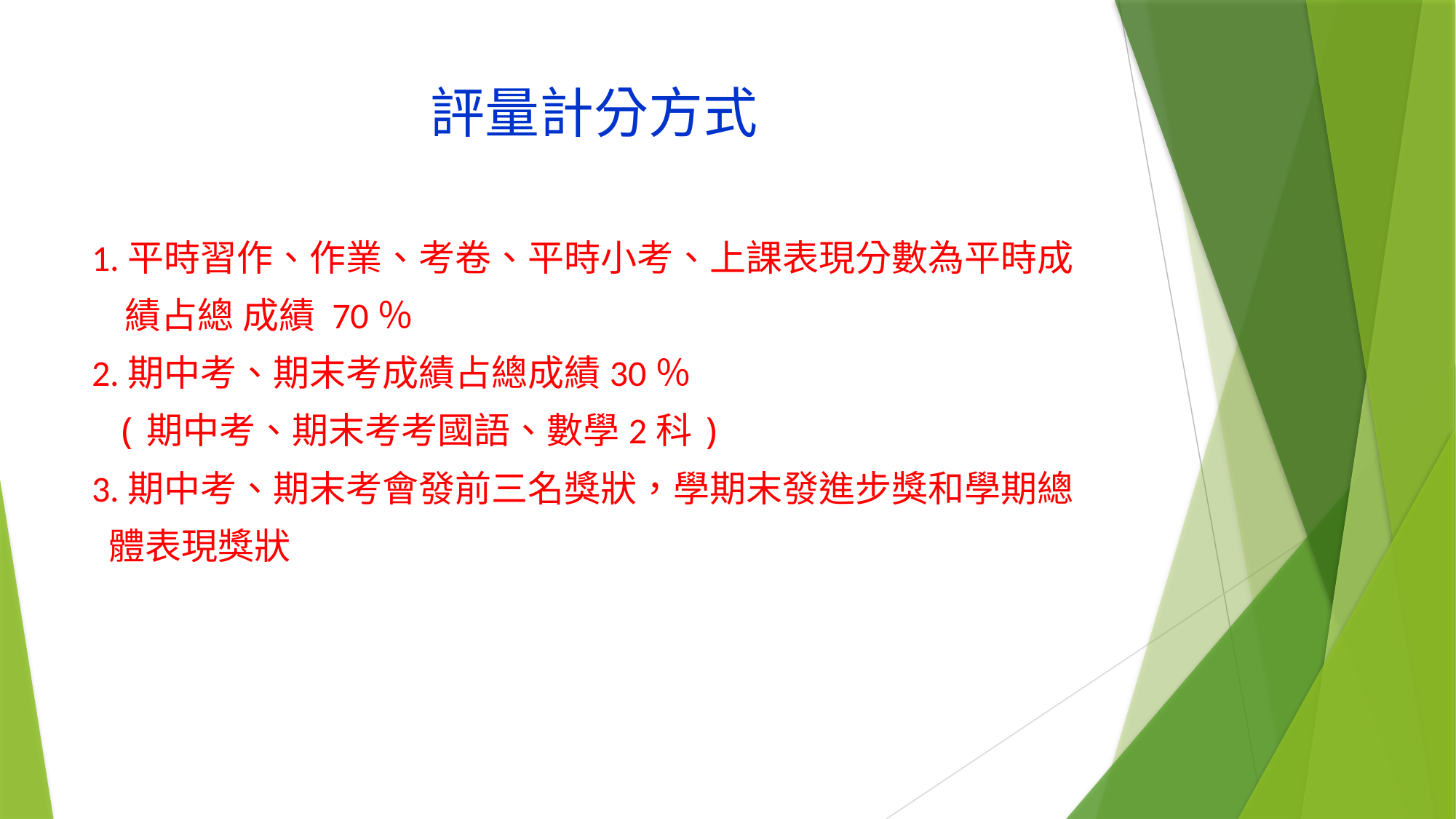

# 評量計分方式
1.平時習作、作業、考卷、平時小考、上課表現分數為平時成
   績占總 成績 70％
2.期中考、期末考成績占總成績30％
   (期中考、期末考考國語、數學2科)
3.期中考、期末考會發前三名獎狀，學期末發進步獎和學期總
 體表現獎狀